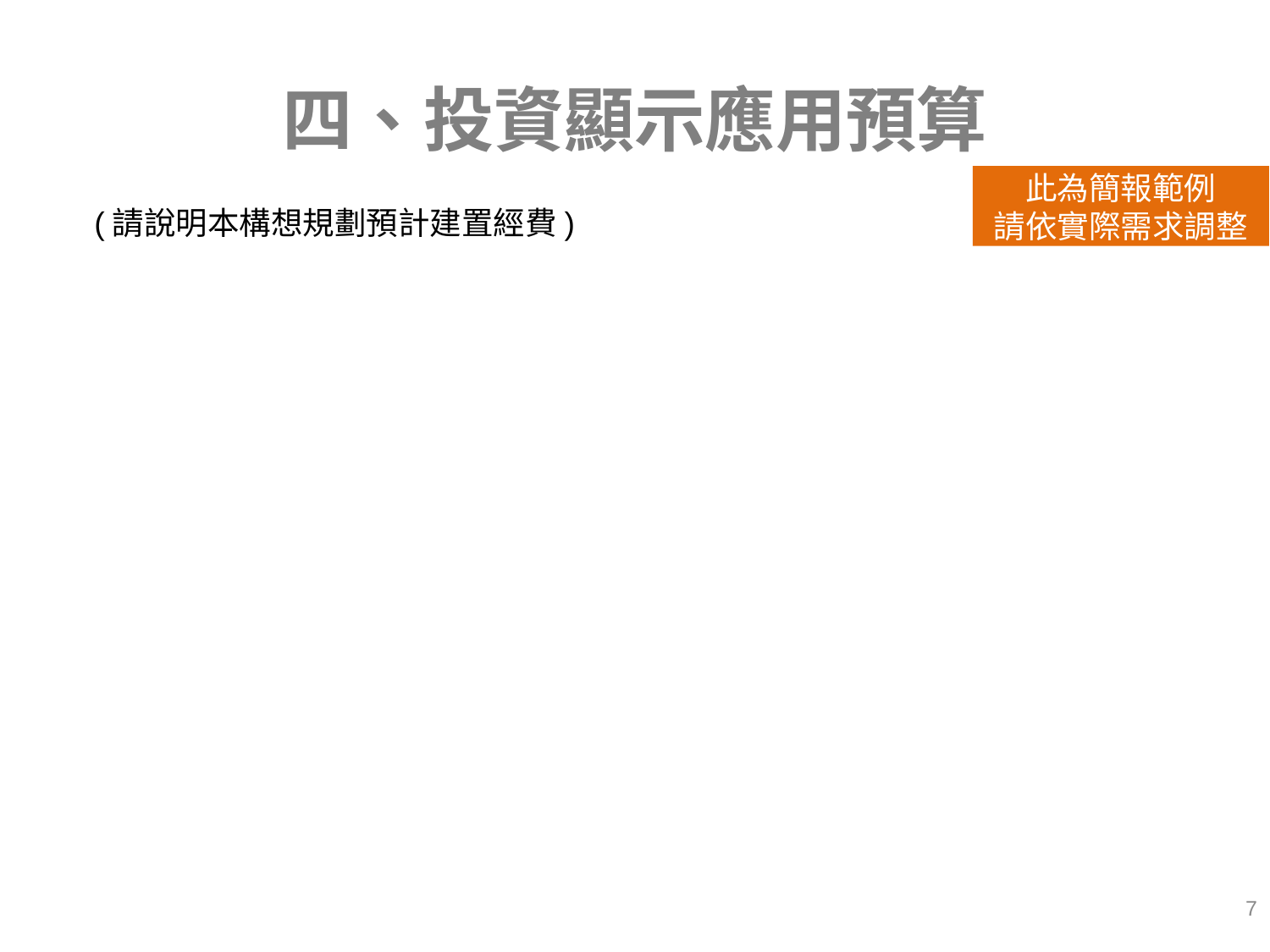

# 四、投資顯示應用預算
此為簡報範例
請依實際需求調整
(請說明本構想規劃預計建置經費)
7